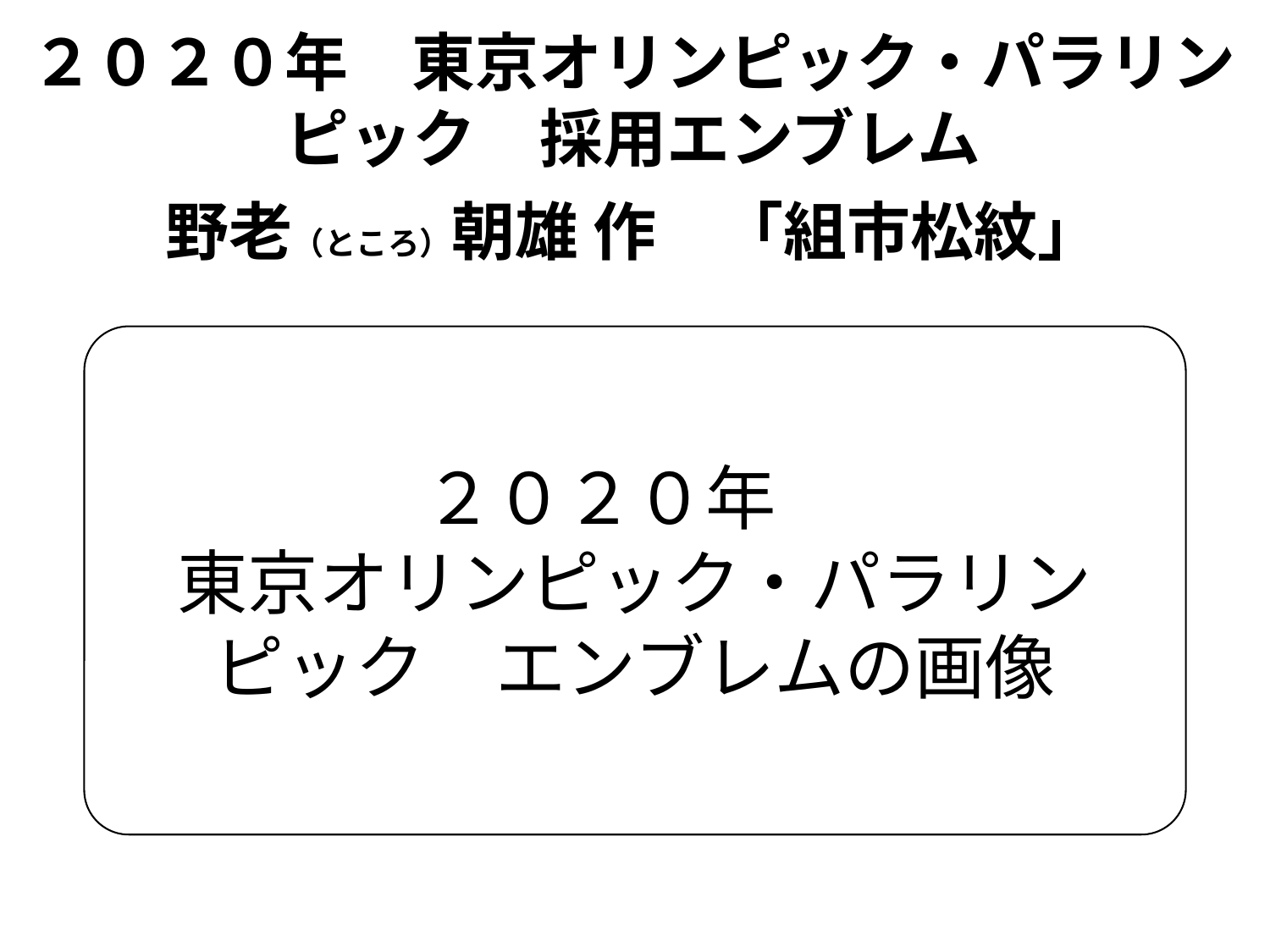

２０２０年　東京オリンピック・パラリンピック　採用エンブレム
野老（ところ）朝雄 作　「組市松紋」
２０２０年
東京オリンピック・パラリンピック　エンブレムの画像